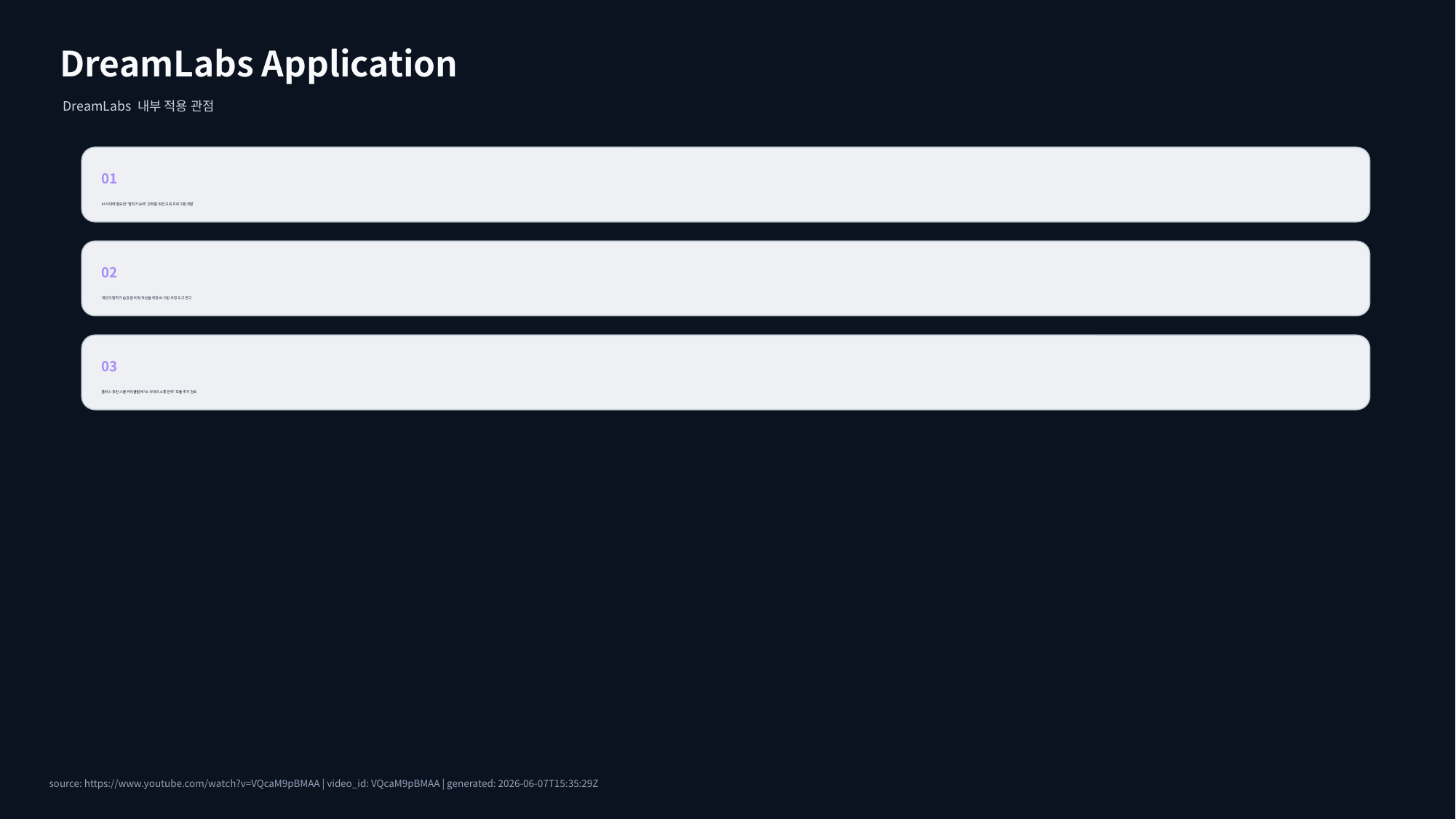

DreamLabs Application
DreamLabs 내부 적용 관점

01
AI 시대에 필요한 '말하기 능력' 강화를 위한 교육 프로그램 개발

02
개인의 말하기 습관 분석 및 개선을 위한 AI 기반 코칭 도구 연구

03
플러스 휴먼 스쿨 커리큘럼에 'AI 시대의 소통 전략' 모듈 추가 검토
source: https://www.youtube.com/watch?v=VQcaM9pBMAA | video_id: VQcaM9pBMAA | generated: 2026-06-07T15:35:29Z